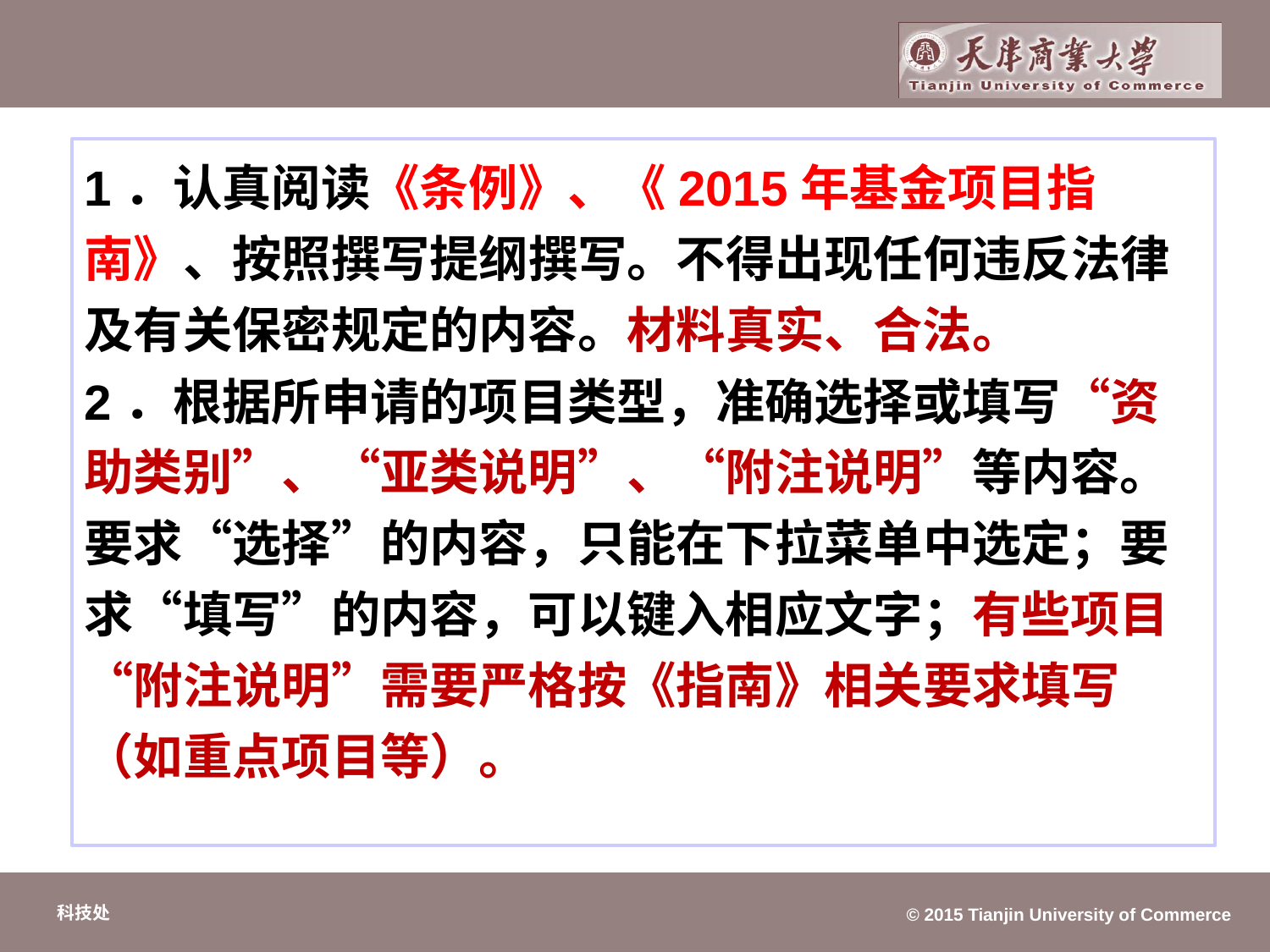

1．认真阅读《条例》、《2015年基金项目指南》、按照撰写提纲撰写。不得出现任何违反法律及有关保密规定的内容。材料真实、合法。
2．根据所申请的项目类型，准确选择或填写“资助类别”、“亚类说明”、“附注说明”等内容。要求“选择”的内容，只能在下拉菜单中选定；要求“填写”的内容，可以键入相应文字；有些项目“附注说明”需要严格按《指南》相关要求填写（如重点项目等）。